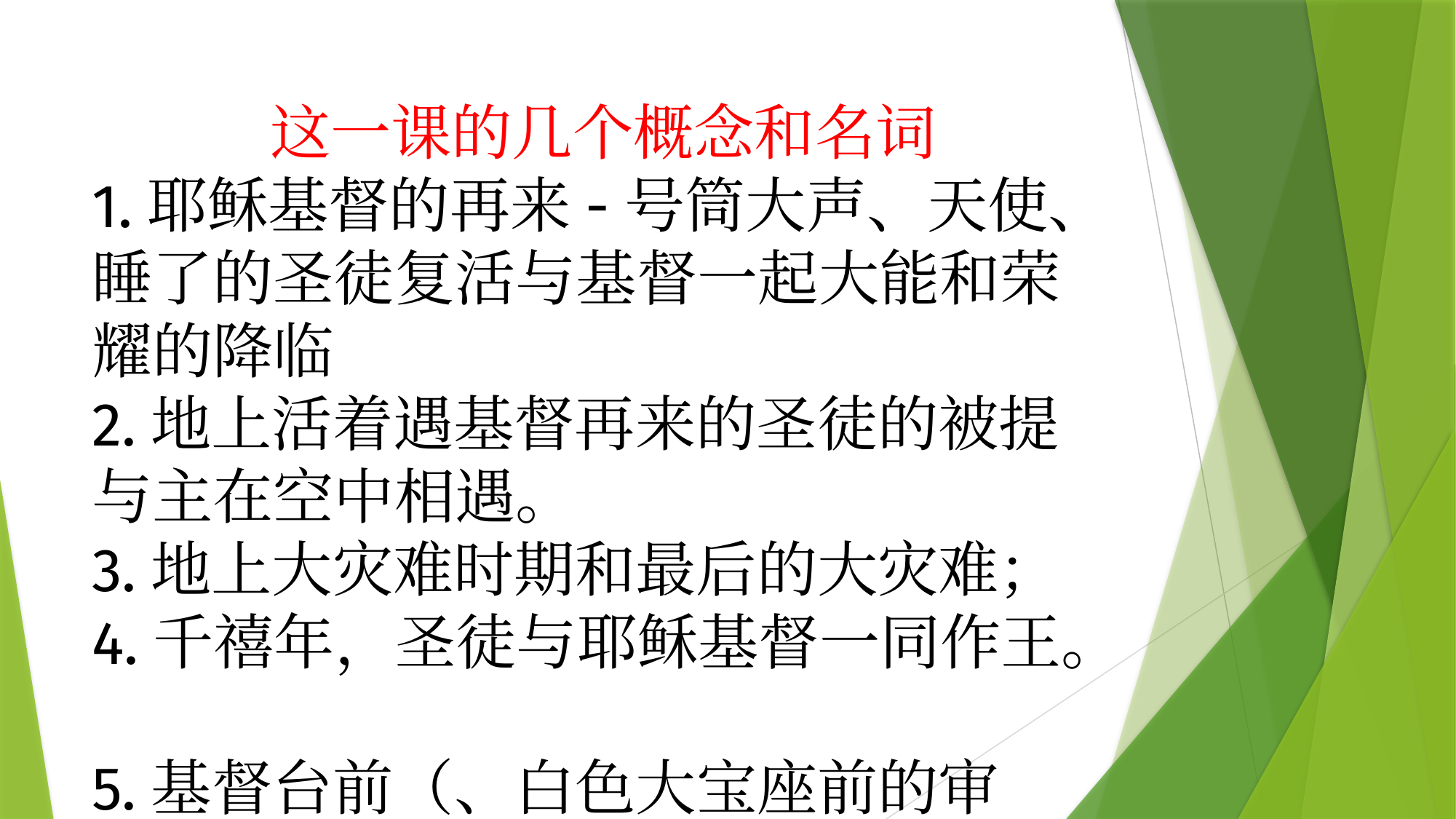

# 这一课的几个概念和名词 1.耶稣基督的再来-号筒大声、天使、睡了的圣徒复活与基督一起大能和荣耀的降临 2.地上活着遇基督再来的圣徒的被提与主在空中相遇。 3.地上大灾难时期和最后的大灾难； 4.千禧年，圣徒与耶稣基督一同作王。 5.基督台前（、白色大宝座前的审判-新天新地